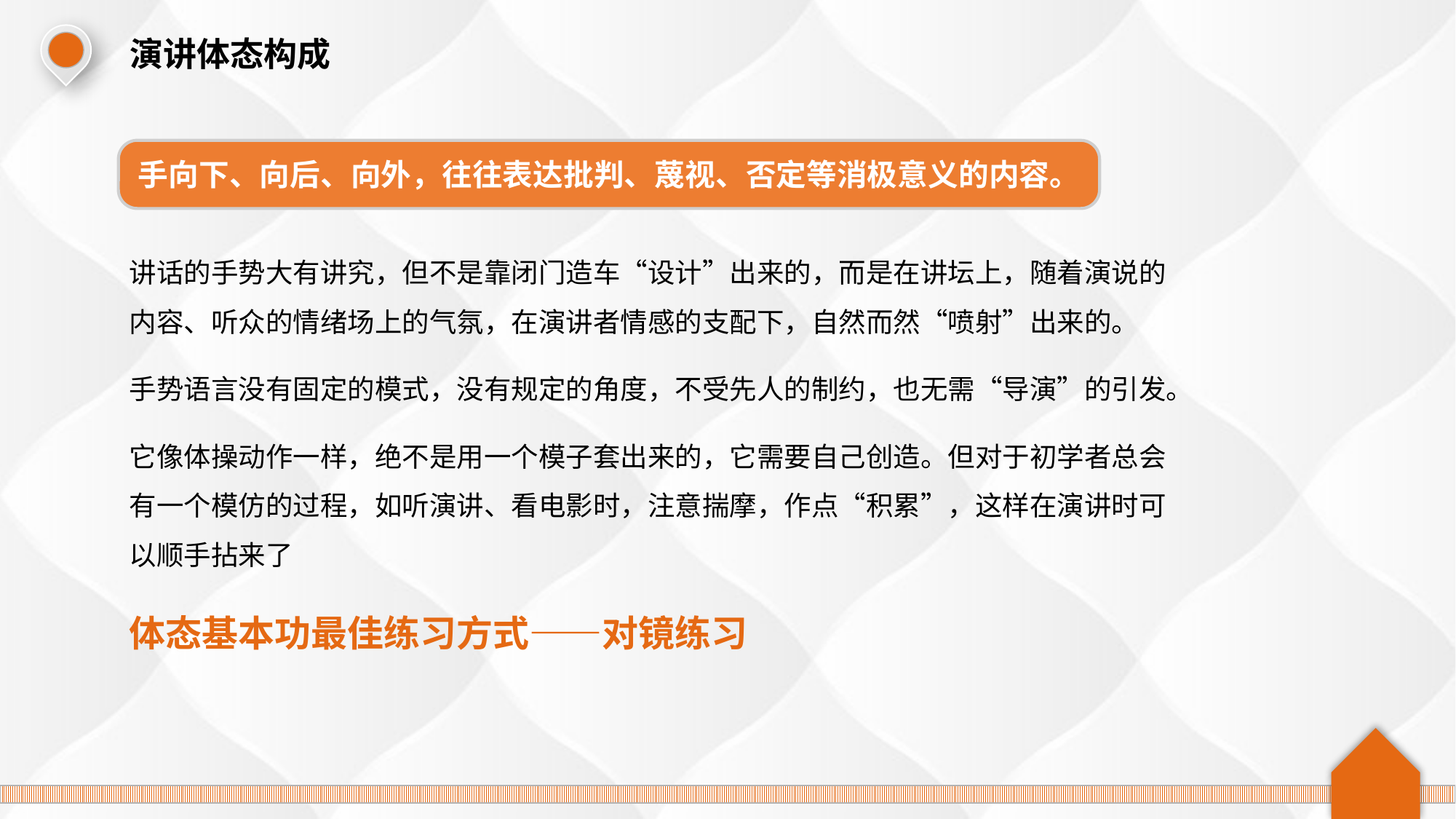

演讲体态构成

手向下、向后、向外，往往表达批判、蔑视、否定等消极意义的内容。
讲话的手势大有讲究，但不是靠闭门造车“设计”出来的，而是在讲坛上，随着演说的内容、听众的情绪场上的气氛，在演讲者情感的支配下，自然而然“喷射”出来的。
手势语言没有固定的模式，没有规定的角度，不受先人的制约，也无需“导演”的引发。
它像体操动作一样，绝不是用一个模子套出来的，它需要自己创造。但对于初学者总会有一个模仿的过程，如听演讲、看电影时，注意揣摩，作点“积累”，这样在演讲时可以顺手拈来了
体态基本功最佳练习方式——对镜练习
28